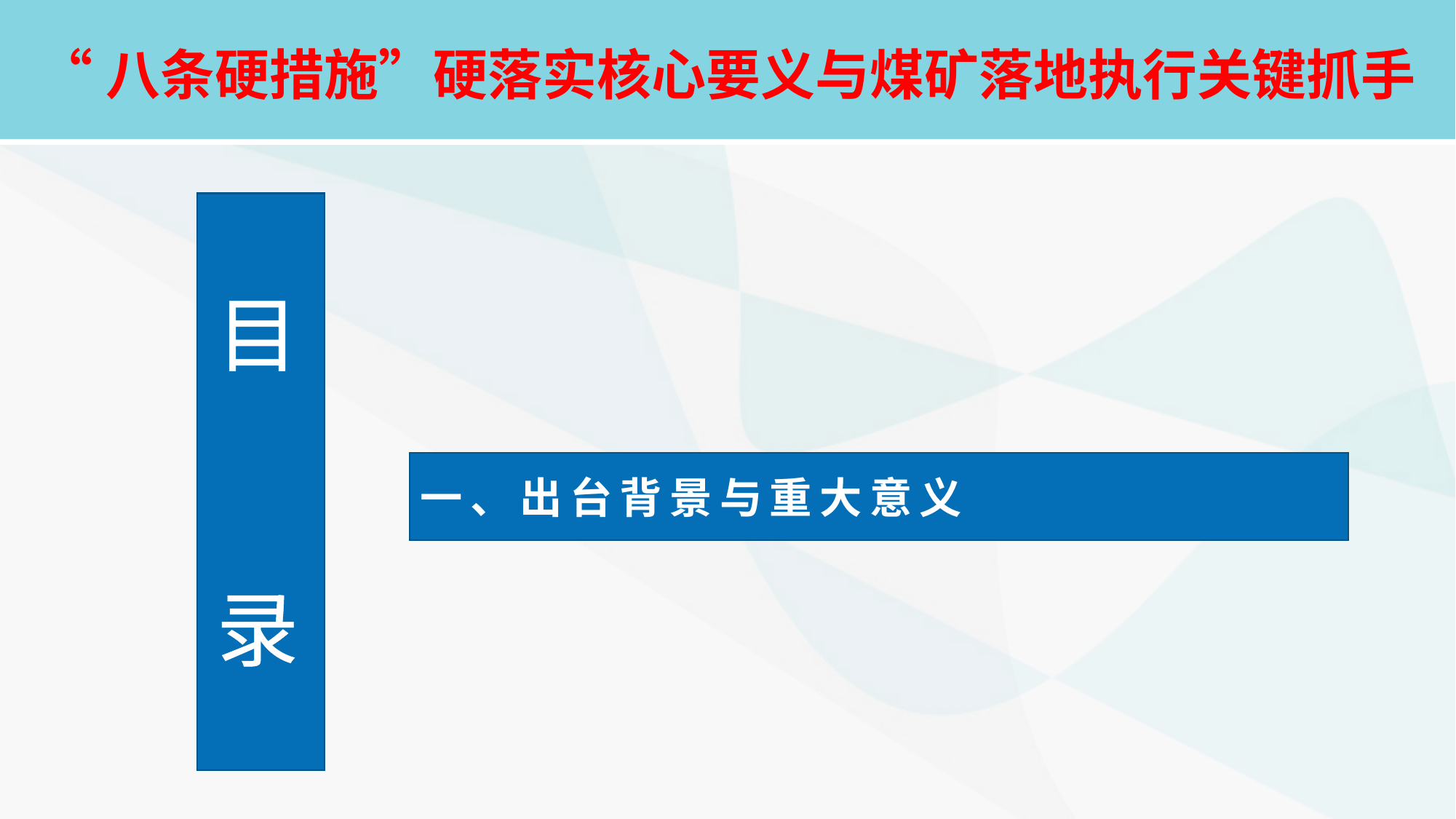

# “八条硬措施”硬落实核心要义与煤矿落地执行关键抓手

目

录
一、出台背景与重大意义